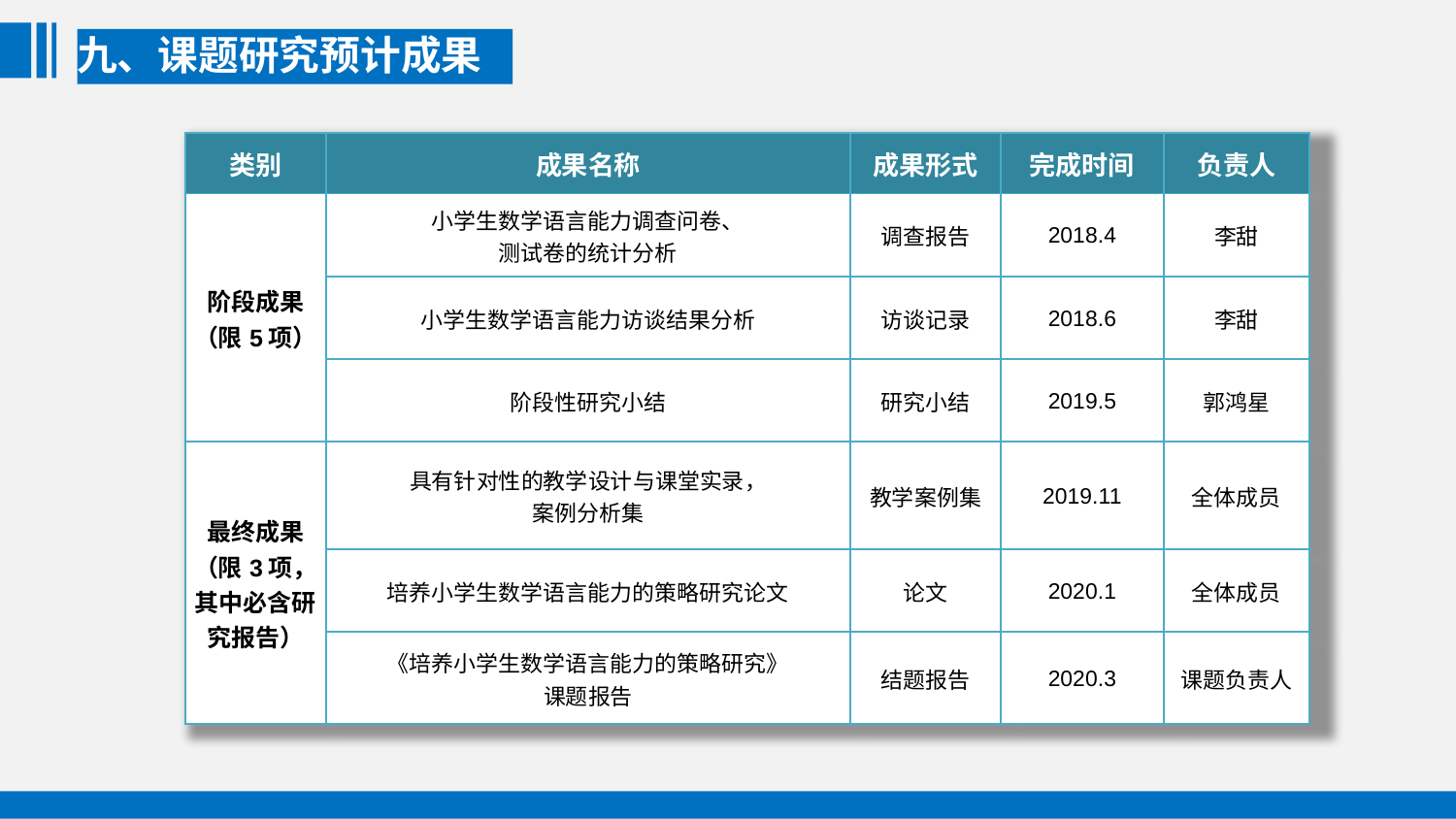

九、课题研究预计成果

| 类别 | 成果名称 | 成果形式 | 完成时间 | 负责人 |
| --- | --- | --- | --- | --- |
| 阶段成果 （限5项） | 小学生数学语言能力调查问卷、 测试卷的统计分析 | 调查报告 | 2018.4 | 李甜 |
|  | 小学生数学语言能力访谈结果分析 | 访谈记录 | 2018.6 | 李甜 |
|  | 阶段性研究小结 | 研究小结 | 2019.5 | 郭鸿星 |
| 最终成果 （限3项，其中必含研究报告） | 具有针对性的教学设计与课堂实录， 案例分析集 | 教学案例集 | 2019.11 | 全体成员 |
|  | 培养小学生数学语言能力的策略研究论文 | 论文 | 2020.1 | 全体成员 |
|  | 《培养小学生数学语言能力的策略研究》 课题报告 | 结题报告 | 2020.3 | 课题负责人 |